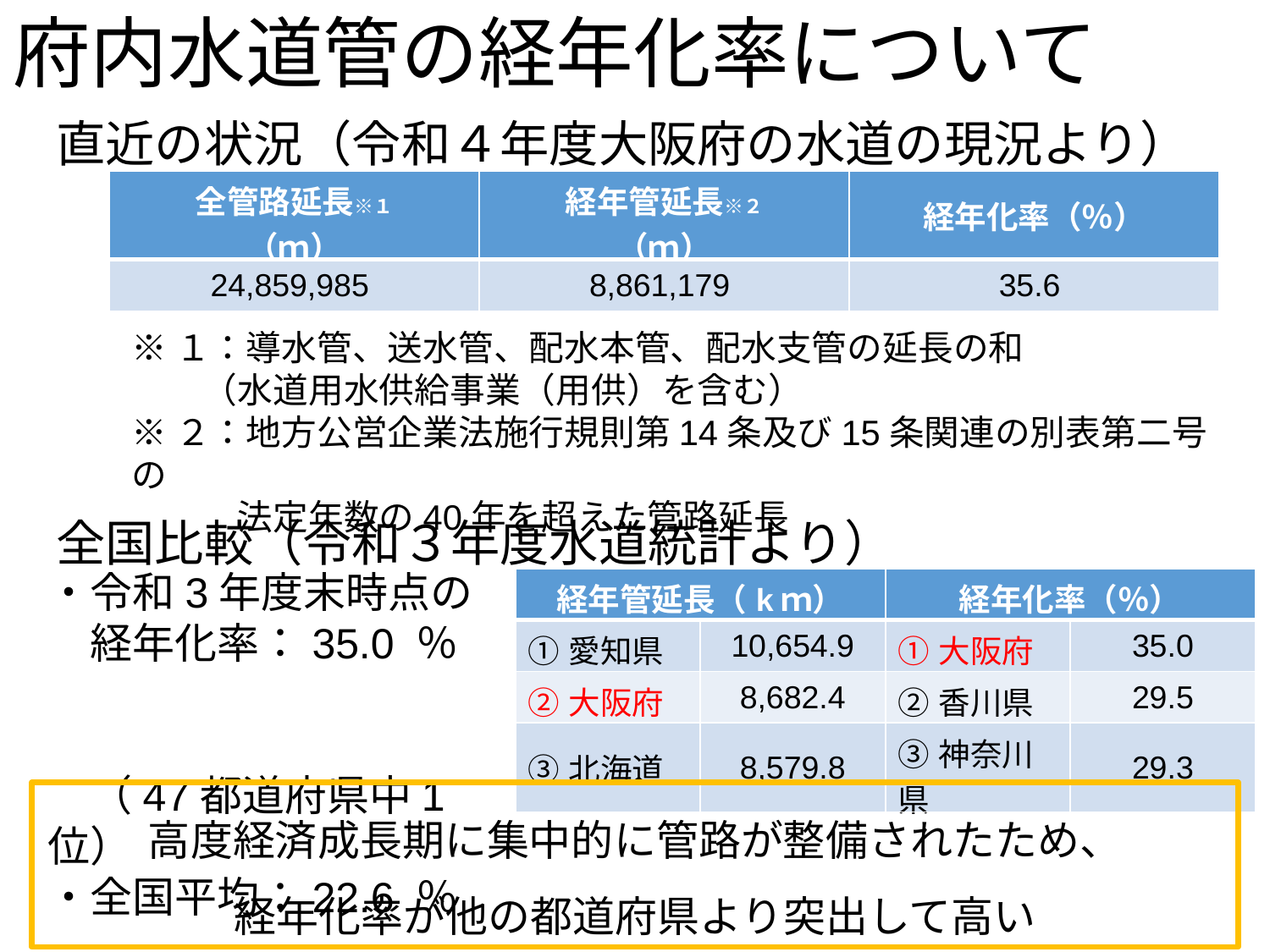

# 府内水道管の経年化率について
直近の状況（令和４年度大阪府の水道の現況より）
| 全管路延長※１ （ｍ） | 経年管延長※２ （ｍ） | 経年化率（％） |
| --- | --- | --- |
| 24,859,985 | 8,861,179 | 35.6 |
※１：導水管、送水管、配水本管、配水支管の延長の和
　　（水道用水供給事業（用供）を含む）
※２：地方公営企業法施行規則第14条及び15条関連の別表第二号の
　　　法定年数の40年を超えた管路延長
全国比較（令和３年度水道統計より）
・令和3年度末時点の
　経年化率：35.0 ％
　（47都道府県中1位）
・全国平均：22.6 ％
| 経年管延長（kｍ） |  | 経年化率（％） |  |
| --- | --- | --- | --- |
| ①愛知県 | 10,654.9 | ①大阪府 | 35.0 |
| ②大阪府 | 8,682.4 | ②香川県 | 29.5 |
| ③北海道 | 8,579.8 | ③神奈川県 | 29.3 |
高度経済成長期に集中的に管路が整備されたため、
経年化率が他の都道府県より突出して高い